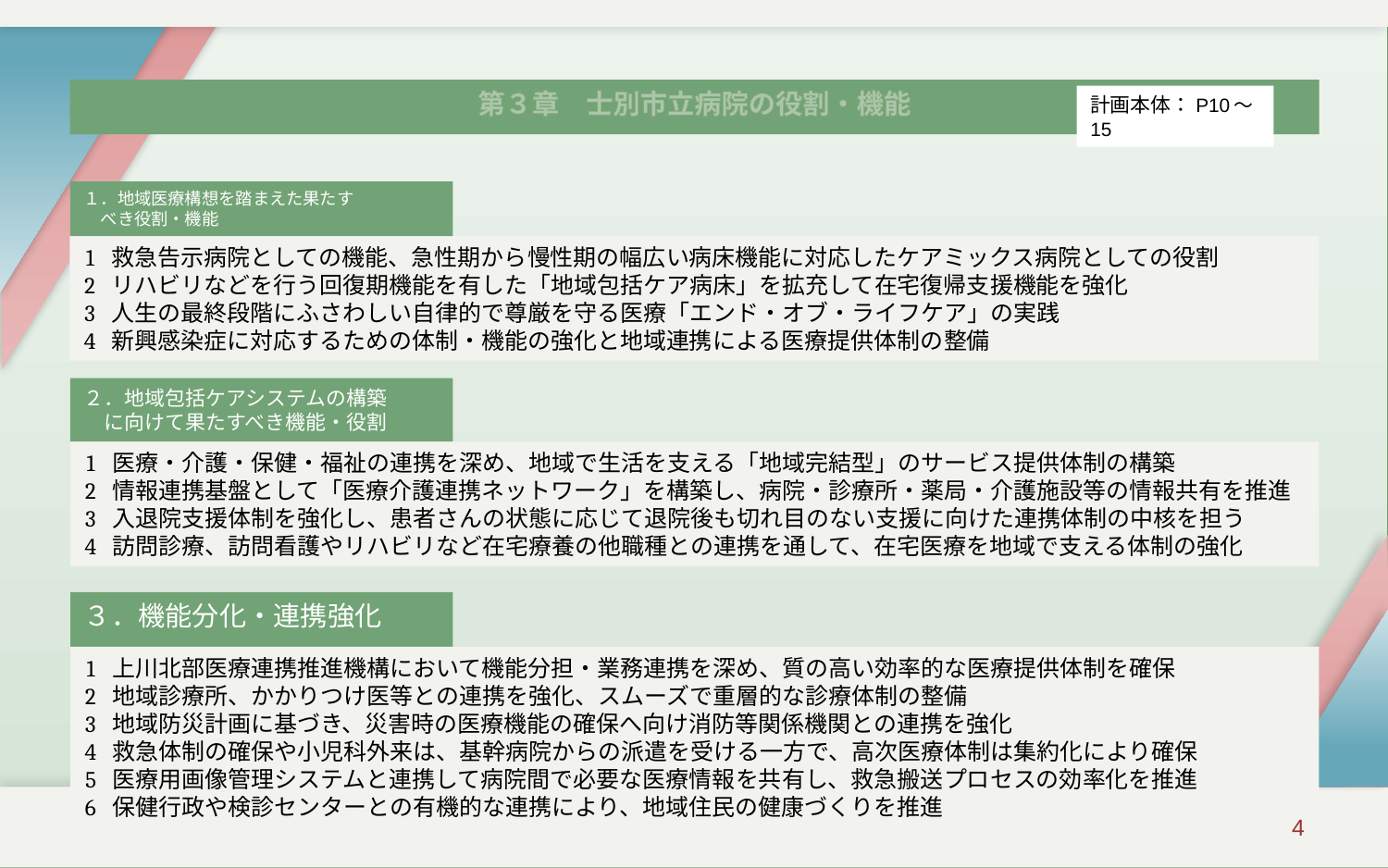

# 第３章　士別市立病院の役割・機能
計画本体：P10～15
１．地域医療構想を踏まえた果たす
　べき役割・機能

1  救急告示病院としての機能、急性期から慢性期の幅広い病床機能に対応したケアミックス病院としての役割
2  リハビリなどを行う回復期機能を有した「地域包括ケア病床」を拡充して在宅復帰支援機能を強化
3  人生の最終段階にふさわしい自律的で尊厳を守る医療「エンド・オブ・ライフケア」の実践
4  新興感染症に対応するための体制・機能の強化と地域連携による医療提供体制の整備

２．地域包括ケアシステムの構築
　に向けて果たすべき機能・役割
1  医療・介護・保健・福祉の連携を深め、地域で生活を支える「地域完結型」のサービス提供体制の構築
2  情報連携基盤として「医療介護連携ネットワーク」を構築し、病院・診療所・薬局・介護施設等の情報共有を推進
3  入退院支援体制を強化し、患者さんの状態に応じて退院後も切れ目のない支援に向けた連携体制の中核を担う
4  訪問診療、訪問看護やリハビリなど在宅療養の他職種との連携を通して、在宅医療を地域で支える体制の強化
３．機能分化・連携強化
1  上川北部医療連携推進機構において機能分担・業務連携を深め、質の高い効率的な医療提供体制を確保
2  地域診療所、かかりつけ医等との連携を強化、スムーズで重層的な診療体制の整備
3  地域防災計画に基づき、災害時の医療機能の確保へ向け消防等関係機関との連携を強化
4  救急体制の確保や小児科外来は、基幹病院からの派遣を受ける一方で、高次医療体制は集約化により確保
5  医療用画像管理システムと連携して病院間で必要な医療情報を共有し、救急搬送プロセスの効率化を推進
6  保健行政や検診センターとの有機的な連携により、地域住民の健康づくりを推進
4